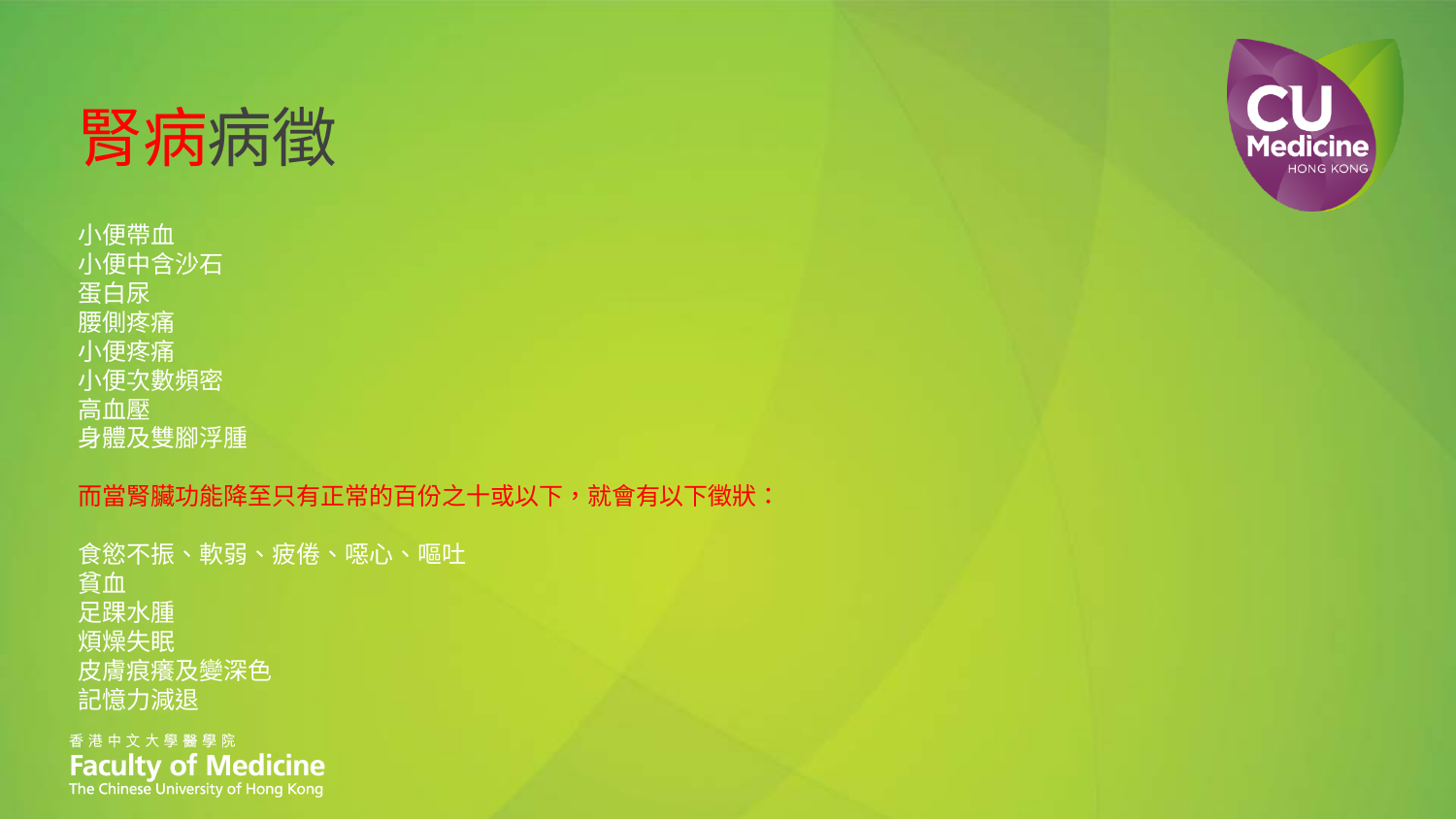

腎病病徵
# 小便帶血  小便中含沙石  蛋白尿  腰側疼痛  小便疼痛  小便次數頻密  高血壓  身體及雙腳浮腫  而當腎臟功能降至只有正常的百份之十或以下，就會有以下徵狀：  食慾不振、軟弱、疲倦、噁心、嘔吐  貧血  足踝水腫  煩燥失眠  皮膚痕癢及變深色  記憶力減退